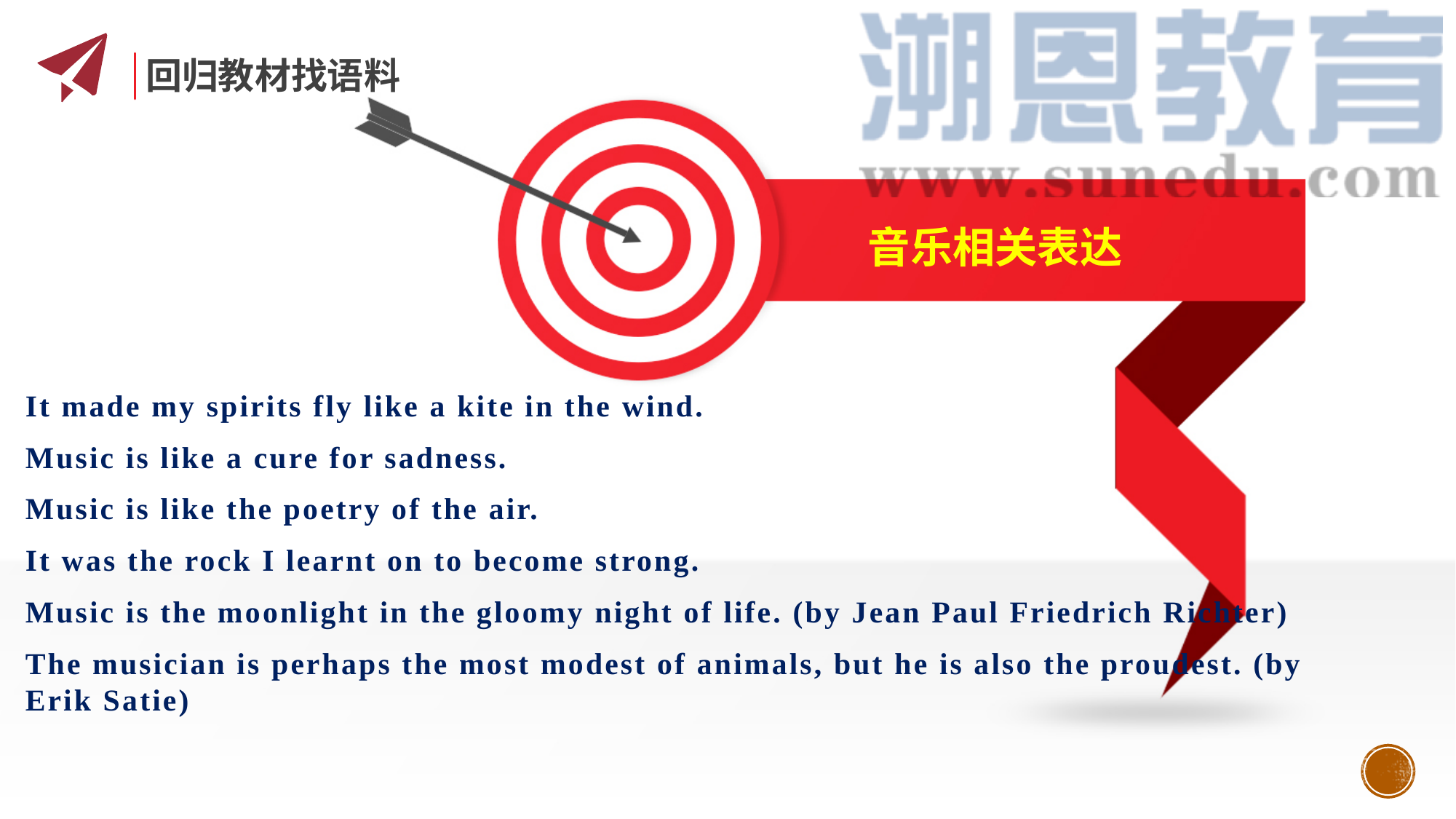

回归教材找语料
音乐相关表达
It made my spirits fly like a kite in the wind.
Music is like a cure for sadness.
Music is like the poetry of the air.
It was the rock I learnt on to become strong.
Music is the moonlight in the gloomy night of life. (by Jean Paul Friedrich Richter)
The musician is perhaps the most modest of animals, but he is also the proudest. (by Erik Satie)